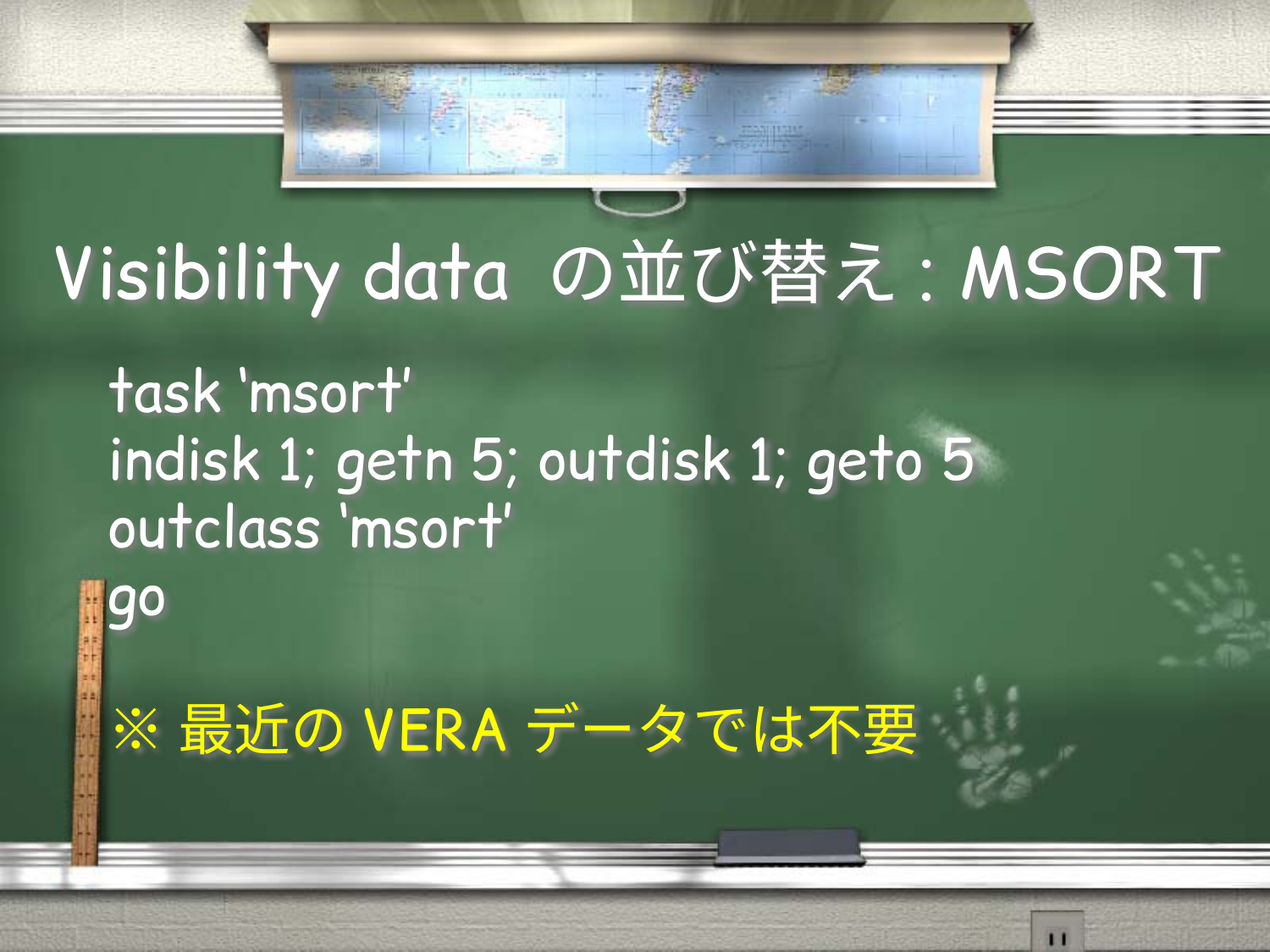

# Visibility data の並び替え: MSORT
task ‘msort’
indisk 1; getn 5; outdisk 1; geto 5
outclass ‘msort’
go

※最近のVERAデータでは不要